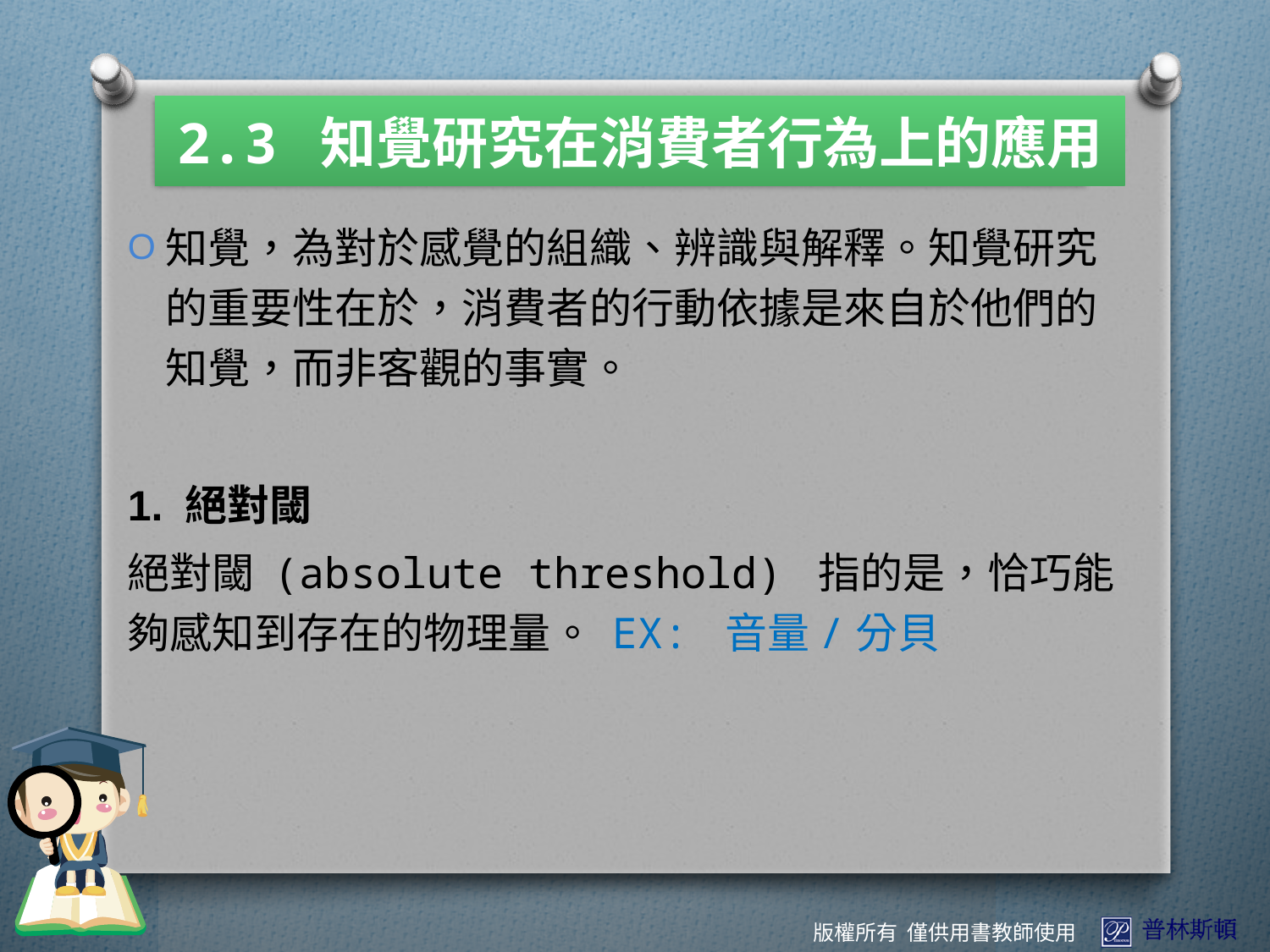

2.3 知覺研究在消費者行為上的應用
知覺，為對於感覺的組織、辨識與解釋。知覺研究的重要性在於，消費者的行動依據是來自於他們的知覺，而非客觀的事實。

1. 絕對閾
絕對閾 (absolute threshold) 指的是，恰巧能夠感知到存在的物理量。 EX: 音量/分貝